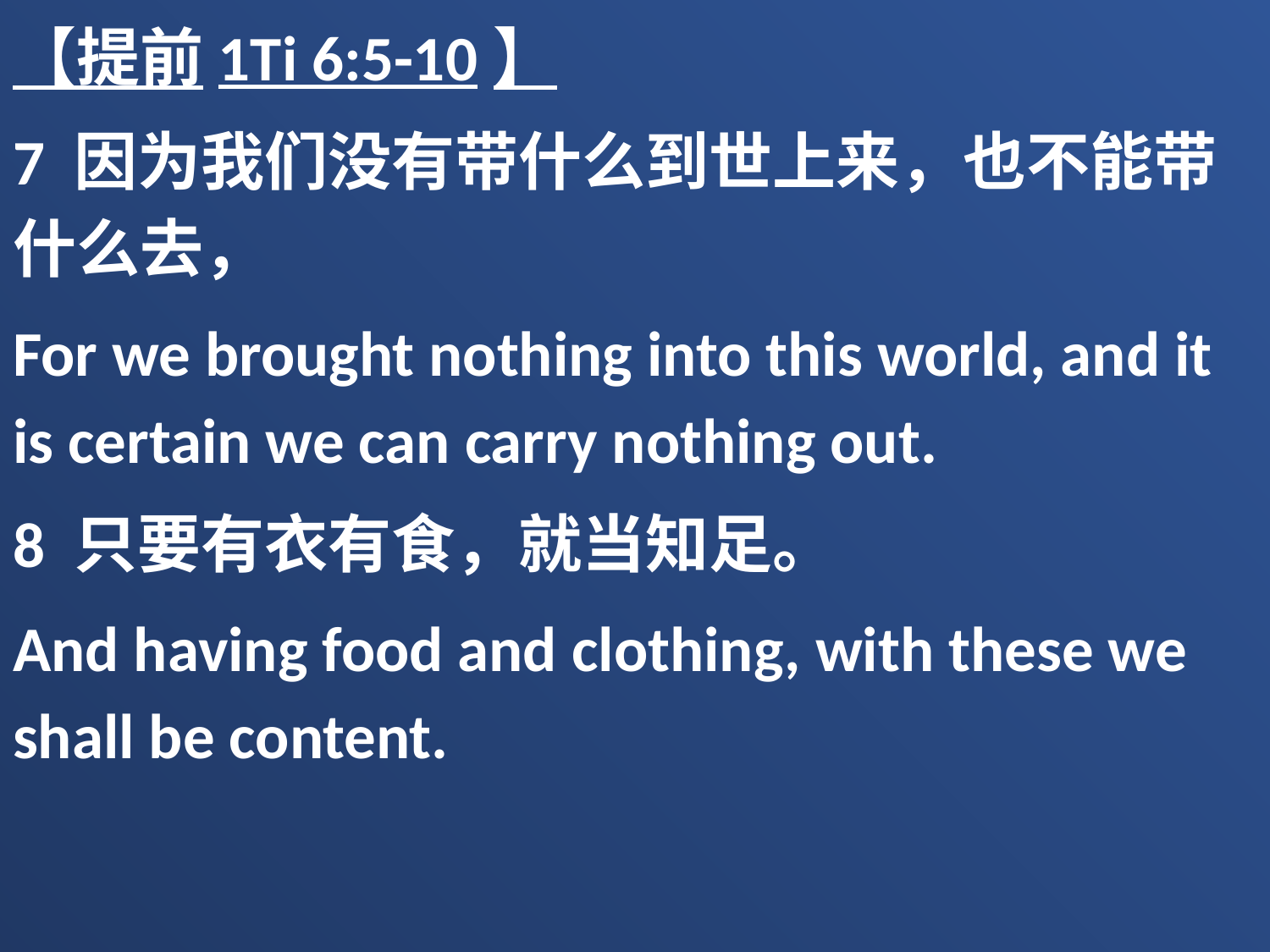

【提前1Ti 6:5-10】
7 因为我们没有带什么到世上来，也不能带什么去，
For we brought nothing into this world, and it is certain we can carry nothing out.
8 只要有衣有食，就当知足。
And having food and clothing, with these we shall be content.